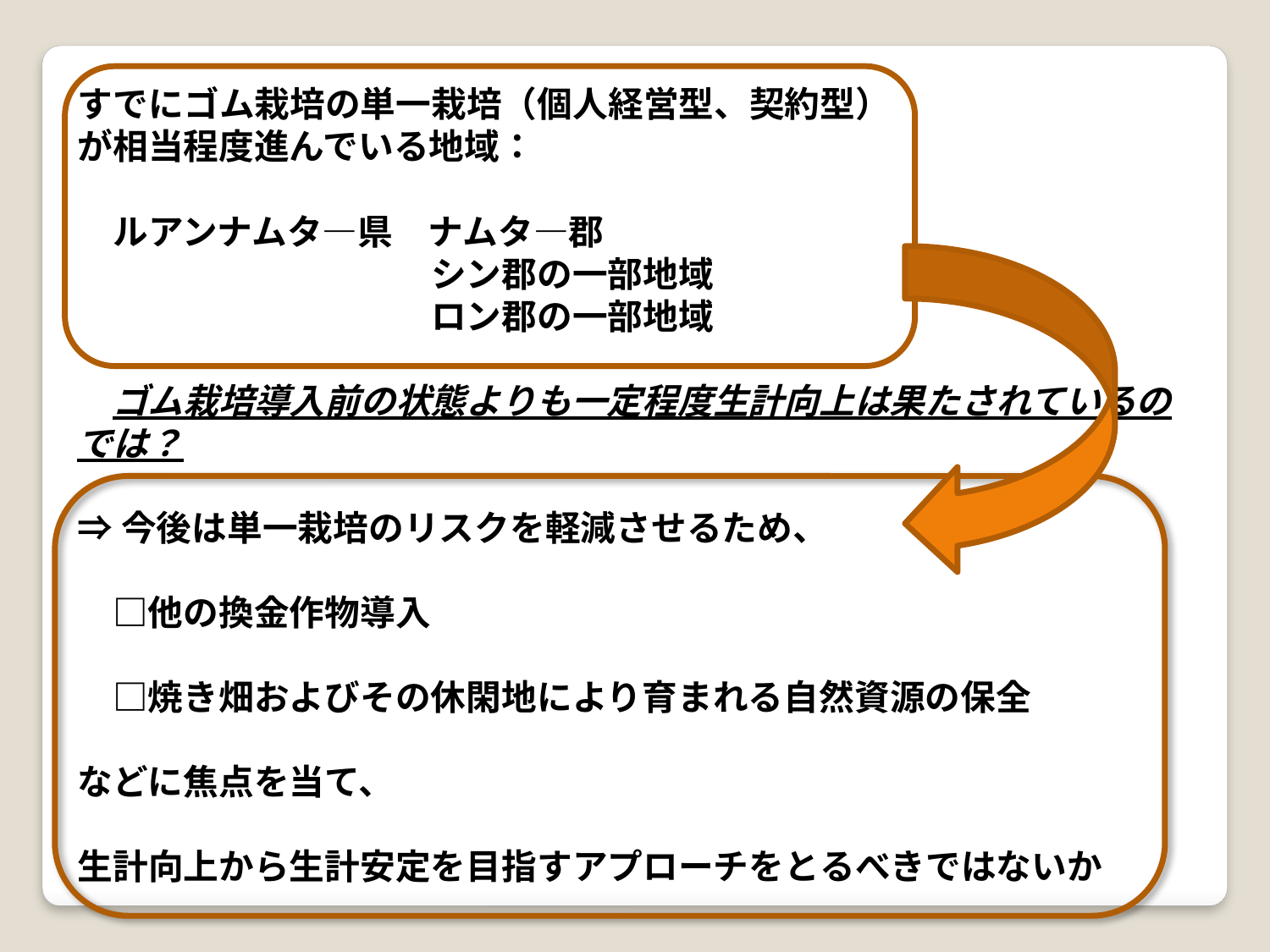

すでにゴム栽培の単一栽培（個人経営型、契約型）
が相当程度進んでいる地域：

　ルアンナムタ―県　ナムタ―郡
　　　　　　　　　　シン郡の一部地域
　　　　　　　　　　ロン郡の一部地域

　ゴム栽培導入前の状態よりも一定程度生計向上は果たされているのでは？

⇒今後は単一栽培のリスクを軽減させるため、

　□他の換金作物導入

　□焼き畑およびその休閑地により育まれる自然資源の保全

などに焦点を当て、

生計向上から生計安定を目指すアプローチをとるべきではないか